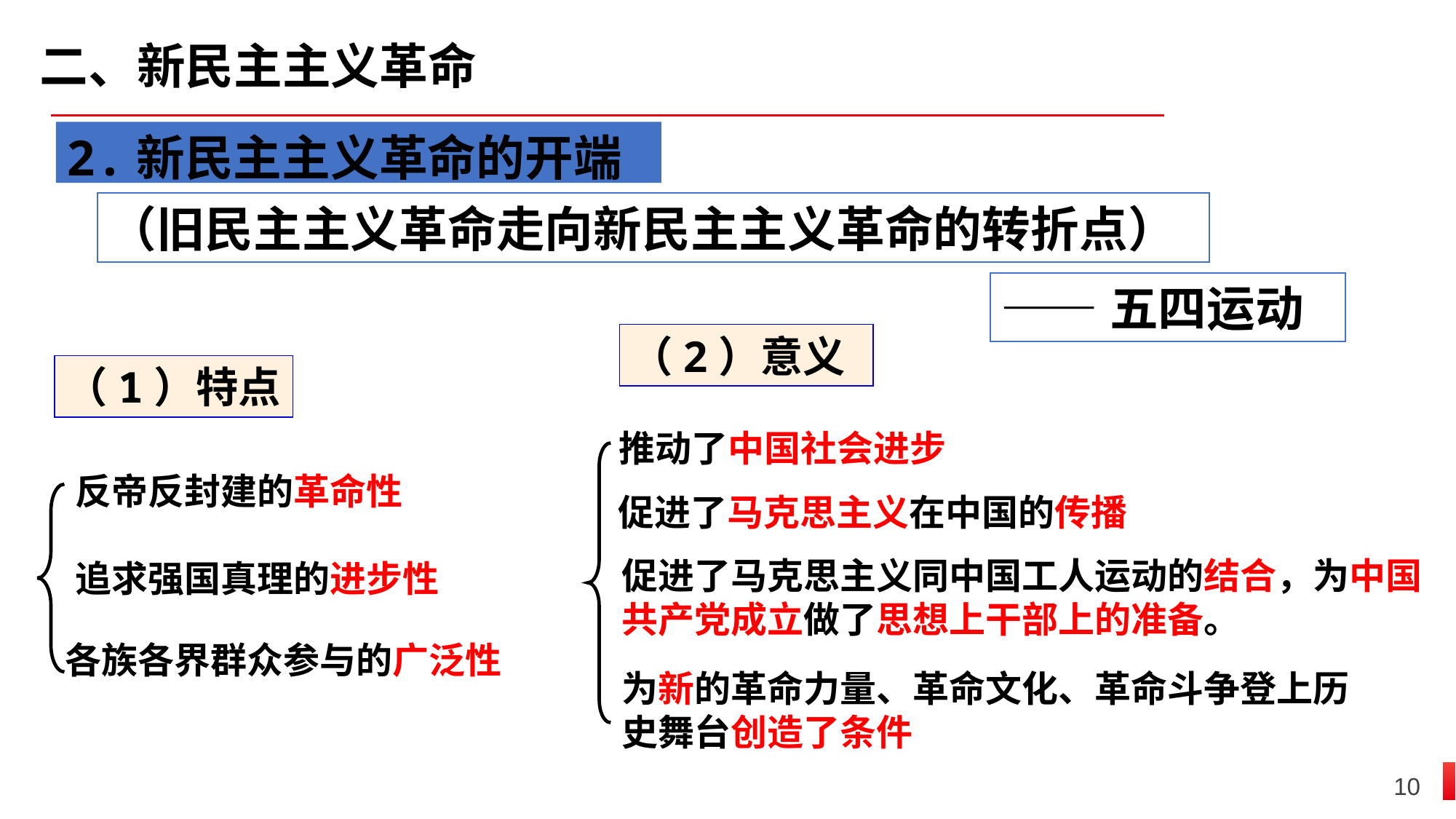

二、新民主主义革命
2.新民主主义革命的开端

（旧民主主义革命走向新民主主义革命的转折点）
——五四运动
（2）意义
（1）特点
推动了中国社会进步

反帝反封建的革命性
促进了马克思主义在中国的传播

促进了马克思主义同中国工人运动的结合，为中国共产党成立做了思想上干部上的准备。
追求强国真理的进步性
各族各界群众参与的广泛性
为新的革命力量、革命文化、革命斗争登上历史舞台创造了条件